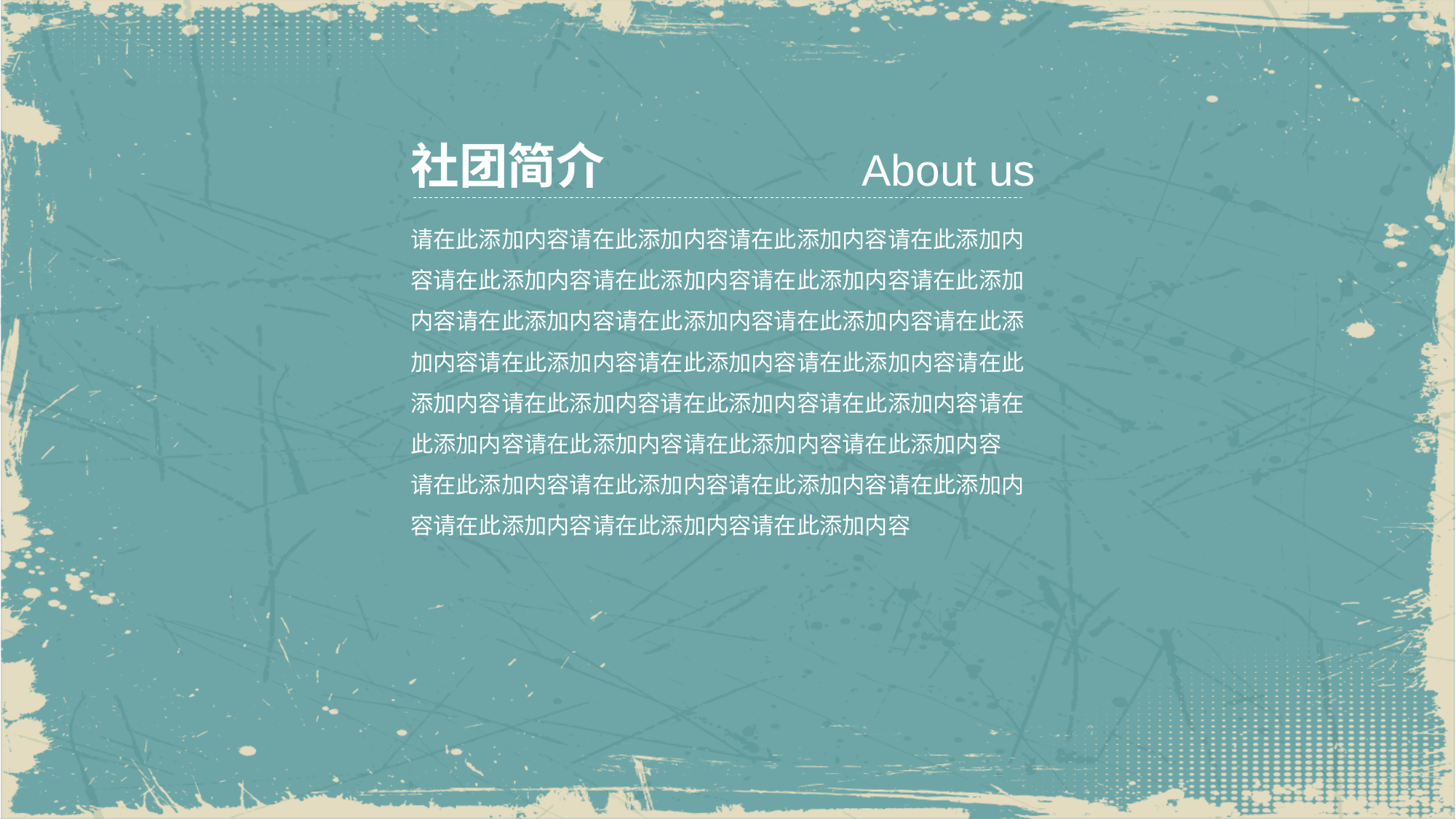

社团简介
About us
请在此添加内容请在此添加内容请在此添加内容请在此添加内容请在此添加内容请在此添加内容请在此添加内容请在此添加内容请在此添加内容请在此添加内容请在此添加内容请在此添加内容请在此添加内容请在此添加内容请在此添加内容请在此添加内容请在此添加内容请在此添加内容请在此添加内容请在此添加内容请在此添加内容请在此添加内容请在此添加内容
请在此添加内容请在此添加内容请在此添加内容请在此添加内容请在此添加内容请在此添加内容请在此添加内容